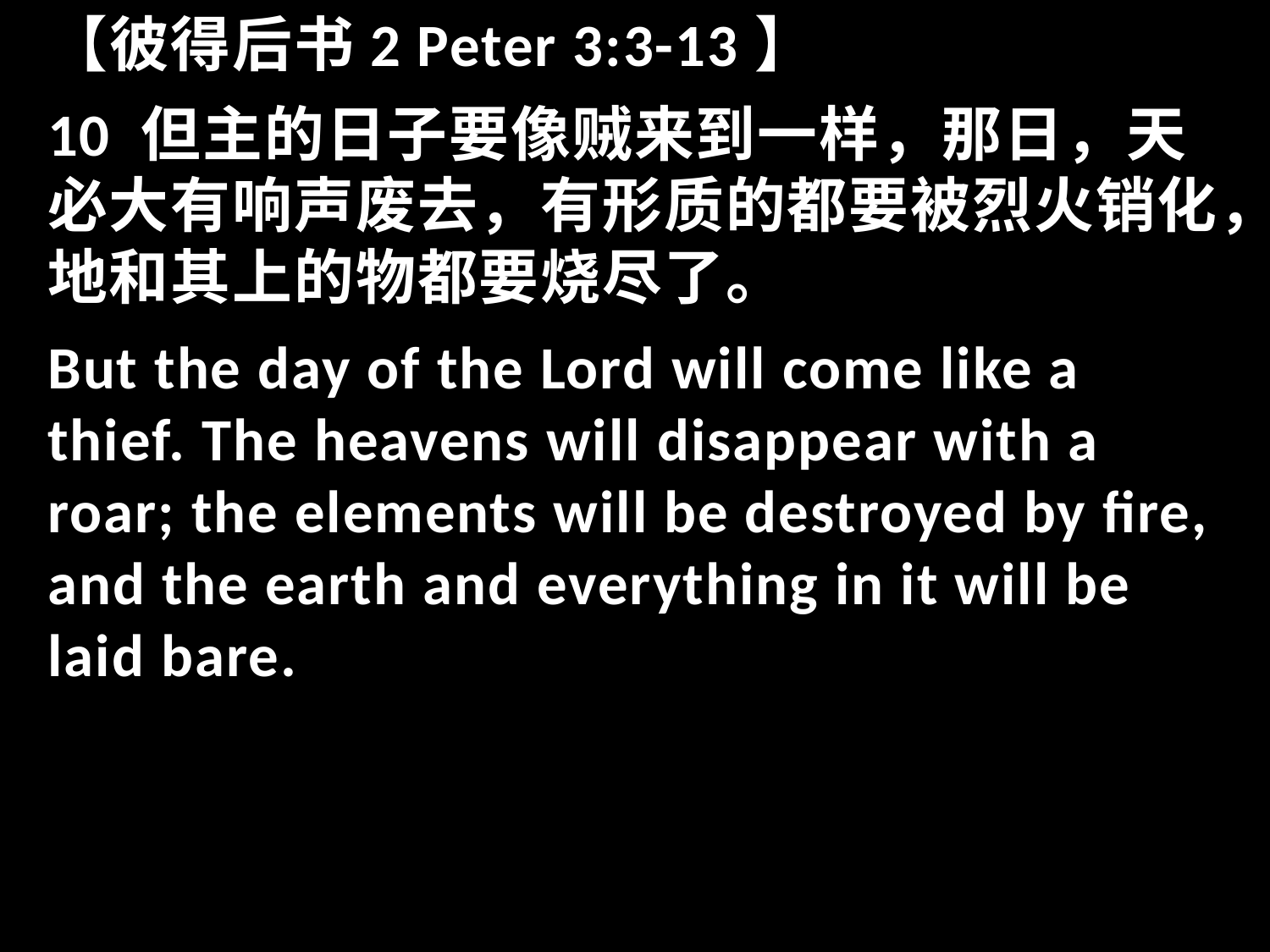

【彼得后书2 Peter 3:3-13】
10 但主的日子要像贼来到一样，那日，天必大有响声废去，有形质的都要被烈火销化，地和其上的物都要烧尽了。
But the day of the Lord will come like a thief. The heavens will disappear with a roar; the elements will be destroyed by fire, and the earth and everything in it will be laid bare.